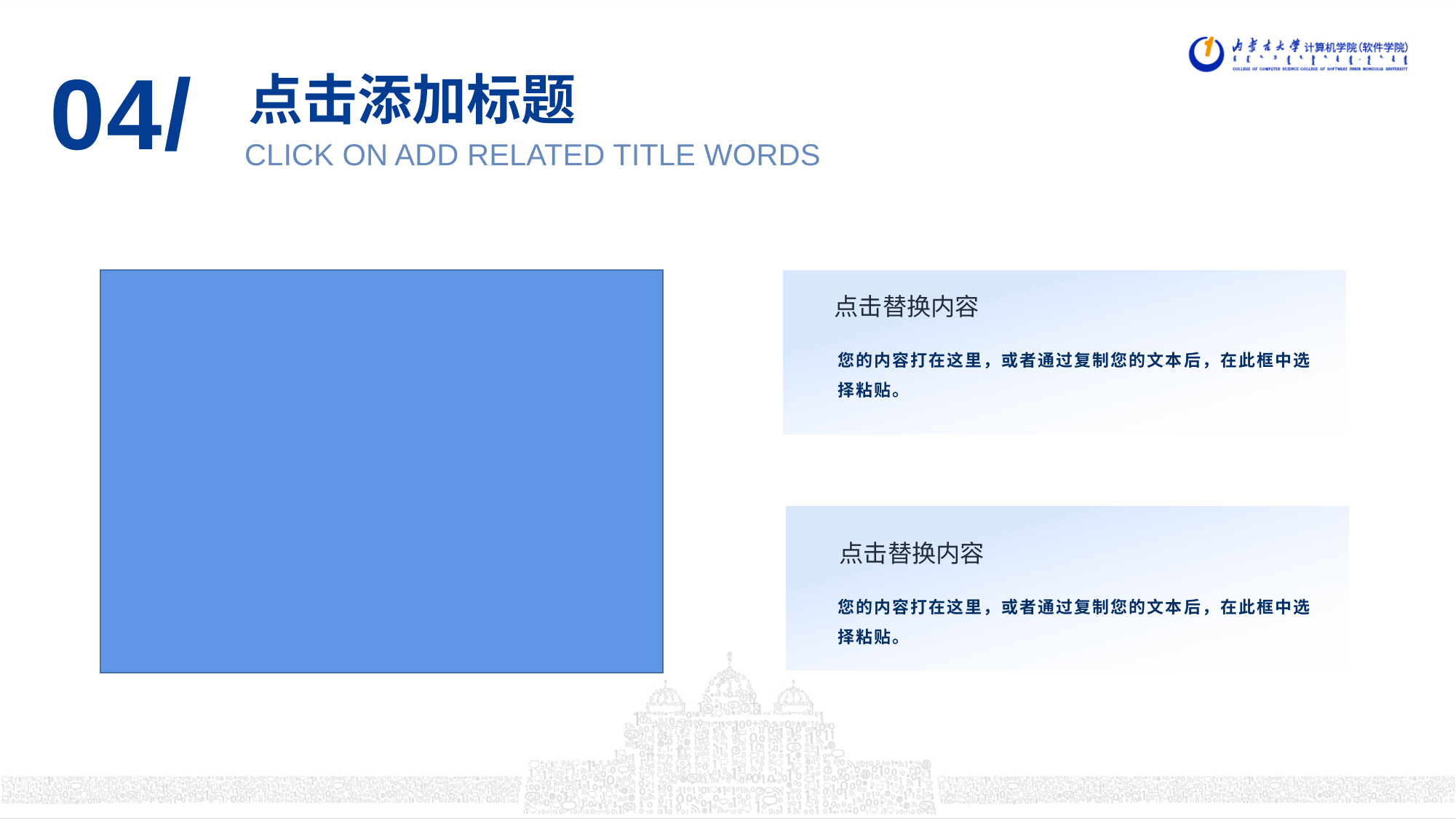

04/
点击添加标题
CLICK ON ADD RELATED TITLE WORDS

点击替换内容
您的内容打在这里，或者通过复制您的文本后，在此框中选择粘贴。

点击替换内容
您的内容打在这里，或者通过复制您的文本后，在此框中选择粘贴。